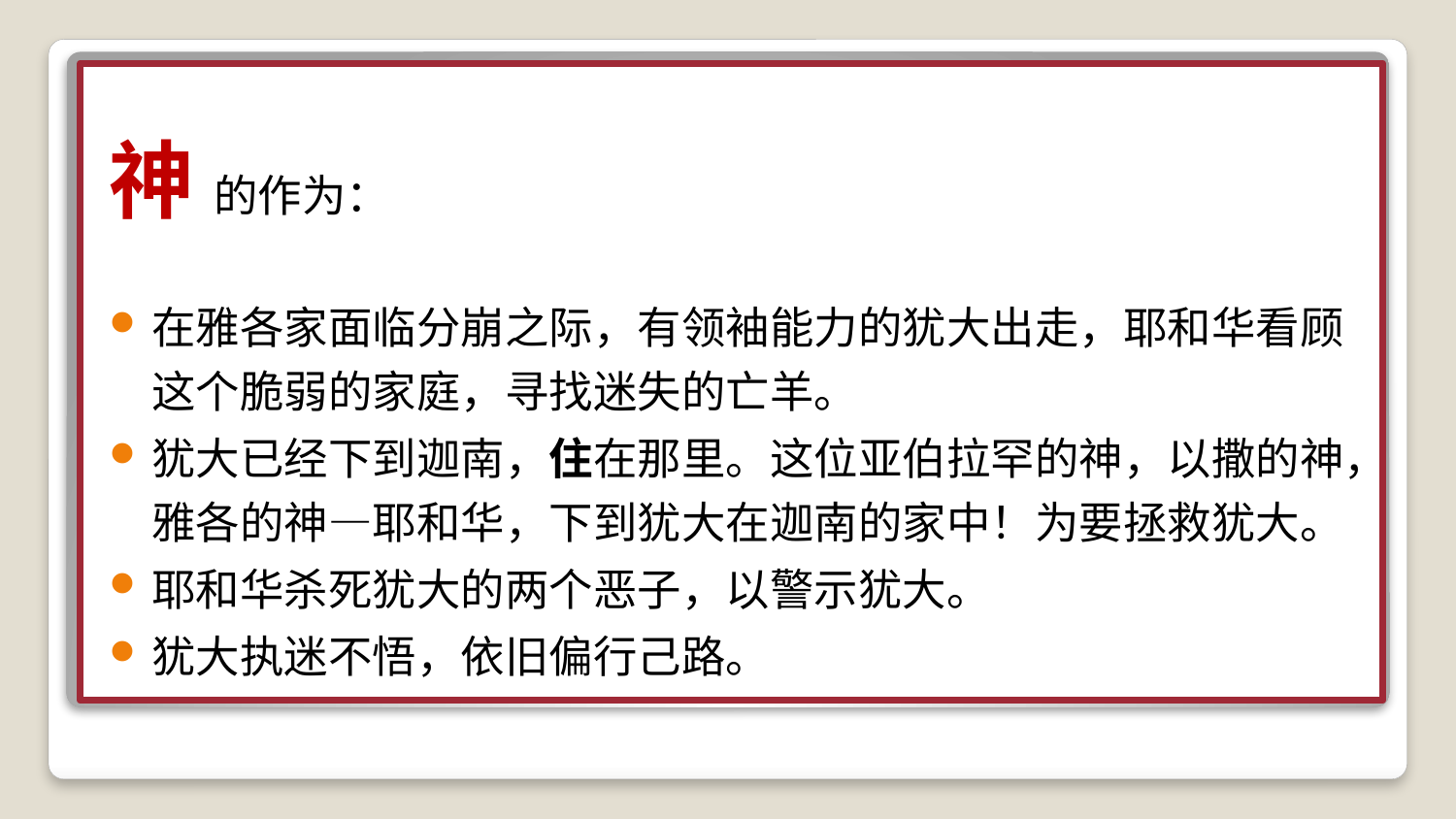

神 的作为：

在雅各家面临分崩之际，有领袖能力的犹大出走，耶和华看顾这个脆弱的家庭，寻找迷失的亡羊。
犹大已经下到迦南，住在那里。这位亚伯拉罕的神，以撒的神，雅各的神—耶和华，下到犹大在迦南的家中！为要拯救犹大。
耶和华杀死犹大的两个恶子，以警示犹大。
犹大执迷不悟，依旧偏行己路。